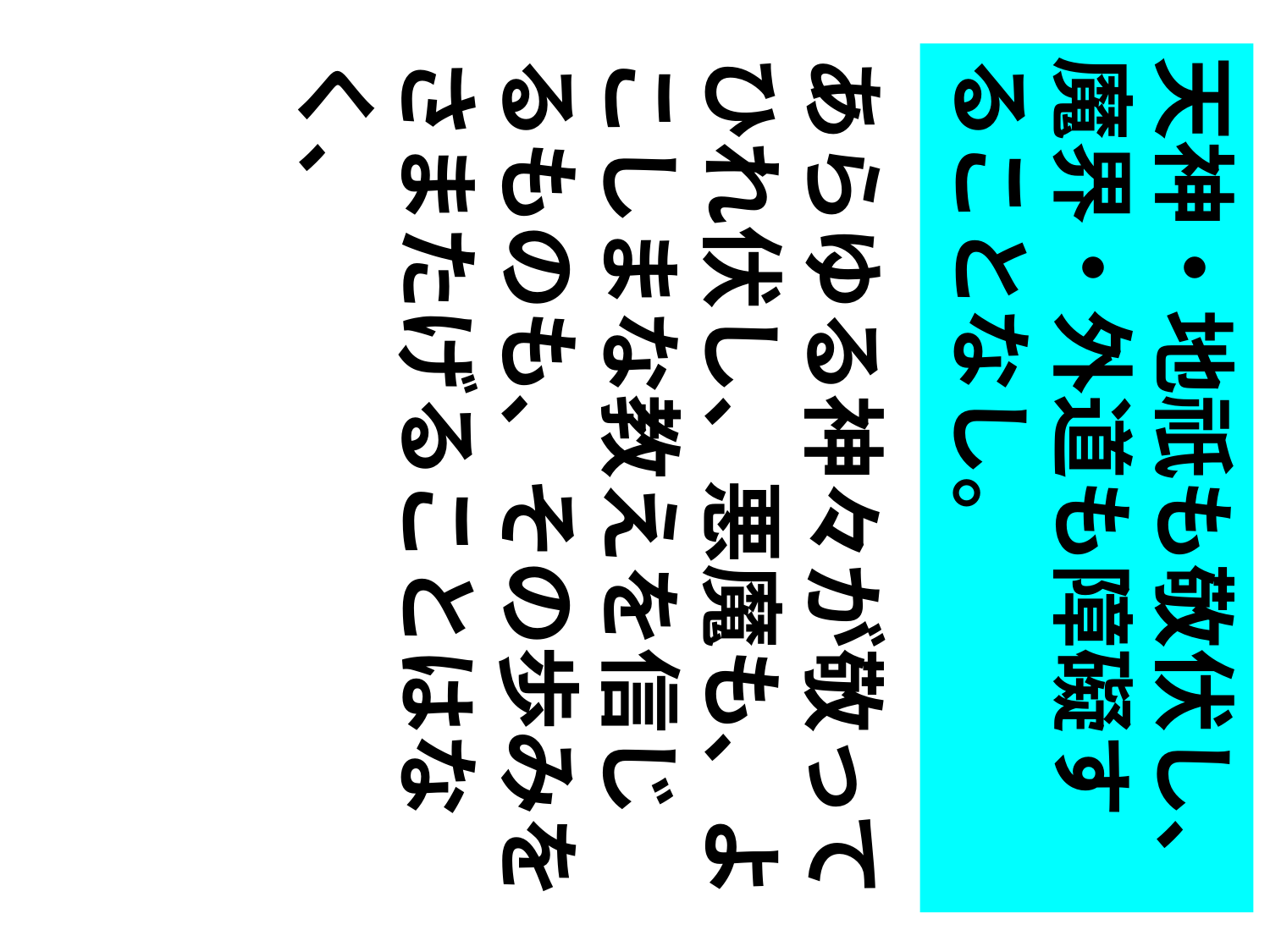

あらゆる神々が敬ってひれ伏し、悪魔も、よこしまな教えを信じるものも、その歩みをさまたげることはなく、
天神・地祇も敬伏し、魔界・外道も障礙することなし。